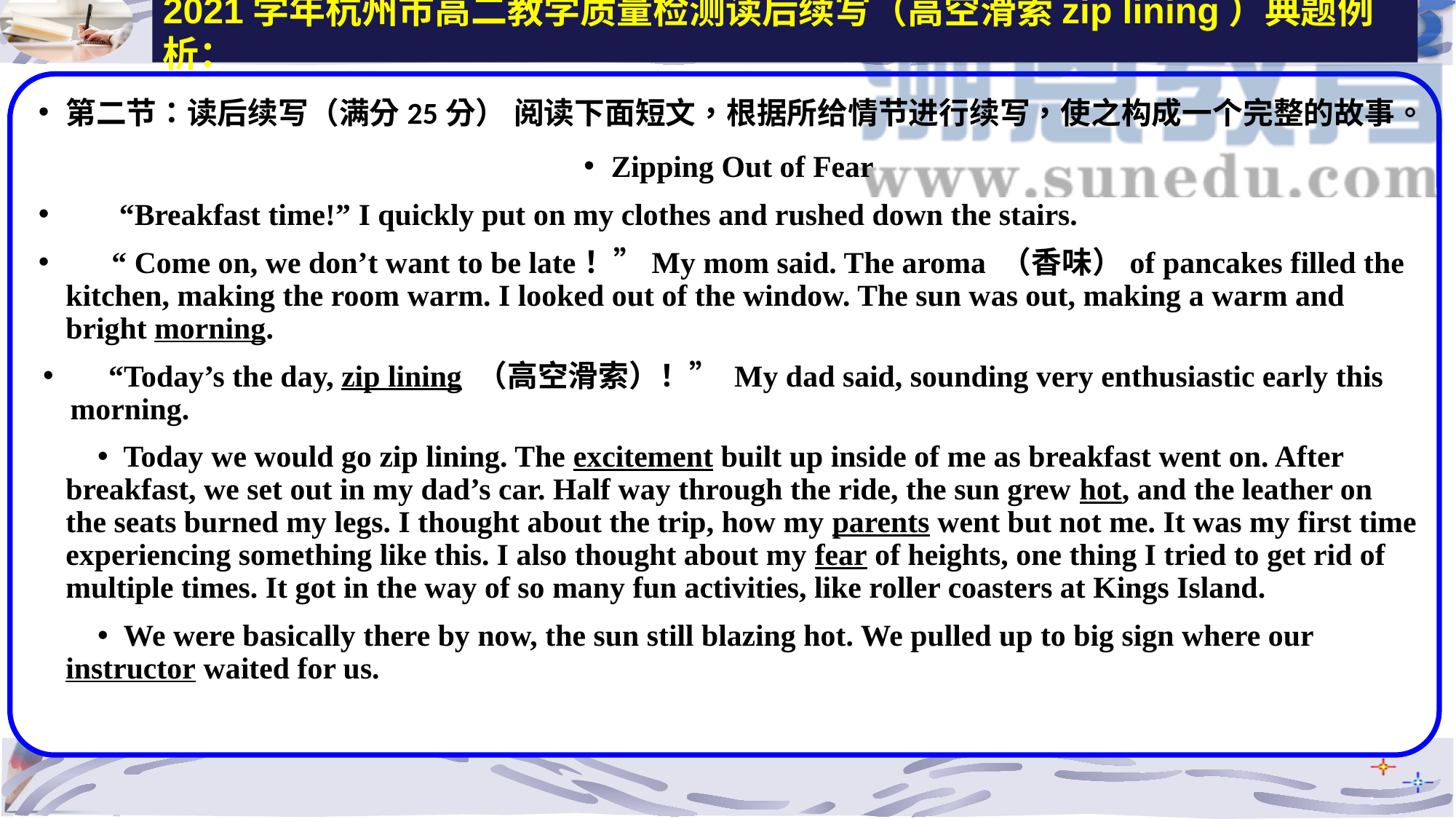

2021学年杭州市高二教学质量检测读后续写（高空滑索zip lining）典题例析：
第二节：读后续写（满分25分） 阅读下面短文，根据所给情节进行续写，使之构成一个完整的故事。
Zipping Out of Fear
       “Breakfast time!” I quickly put on my clothes and rushed down the stairs.
      “ Come on, we don’t want to be late！”My mom said. The aroma （香味）of pancakes filled the kitchen, making the room warm. I looked out of the window. The sun was out, making a warm and bright morning.
     “Today’s the day, zip lining （高空滑索）！” My dad said, sounding very enthusiastic early this morning.
  Today we would go zip lining. The excitement built up inside of me as breakfast went on. After breakfast, we set out in my dad’s car. Half way through the ride, the sun grew hot, and the leather on the seats burned my legs. I thought about the trip, how my parents went but not me. It was my first time experiencing something like this. I also thought about my fear of heights, one thing I tried to get rid of multiple times. It got in the way of so many fun activities, like roller coasters at Kings Island.
  We were basically there by now, the sun still blazing hot. We pulled up to big sign where our instructor waited for us.